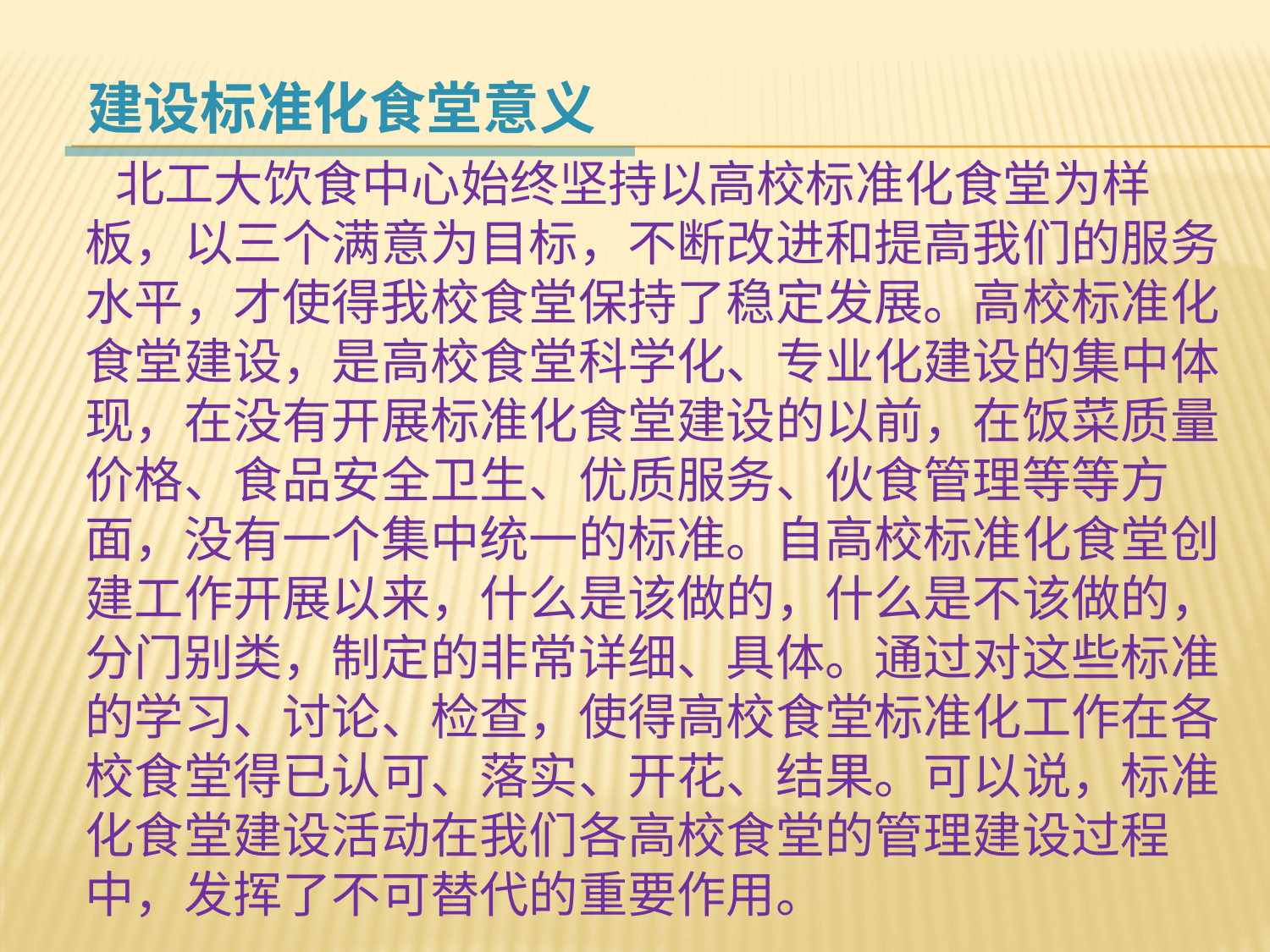

建设标准化食堂意义
      北工大饮食中心始终坚持以高校标准化食堂为样板，以三个满意为目标，不断改进和提高我们的服务水平，才使得我校食堂保持了稳定发展。高校标准化食堂建设，是高校食堂科学化、专业化建设的集中体现，在没有开展标准化食堂建设的以前，在饭菜质量价格、食品安全卫生、优质服务、伙食管理等等方面，没有一个集中统一的标准。自高校标准化食堂创建工作开展以来，什么是该做的，什么是不该做的，分门别类，制定的非常详细、具体。通过对这些标准的学习、讨论、检查，使得高校食堂标准化工作在各校食堂得已认可、落实、开花、结果。可以说，标准化食堂建设活动在我们各高校食堂的管理建设过程中，发挥了不可替代的重要作用。